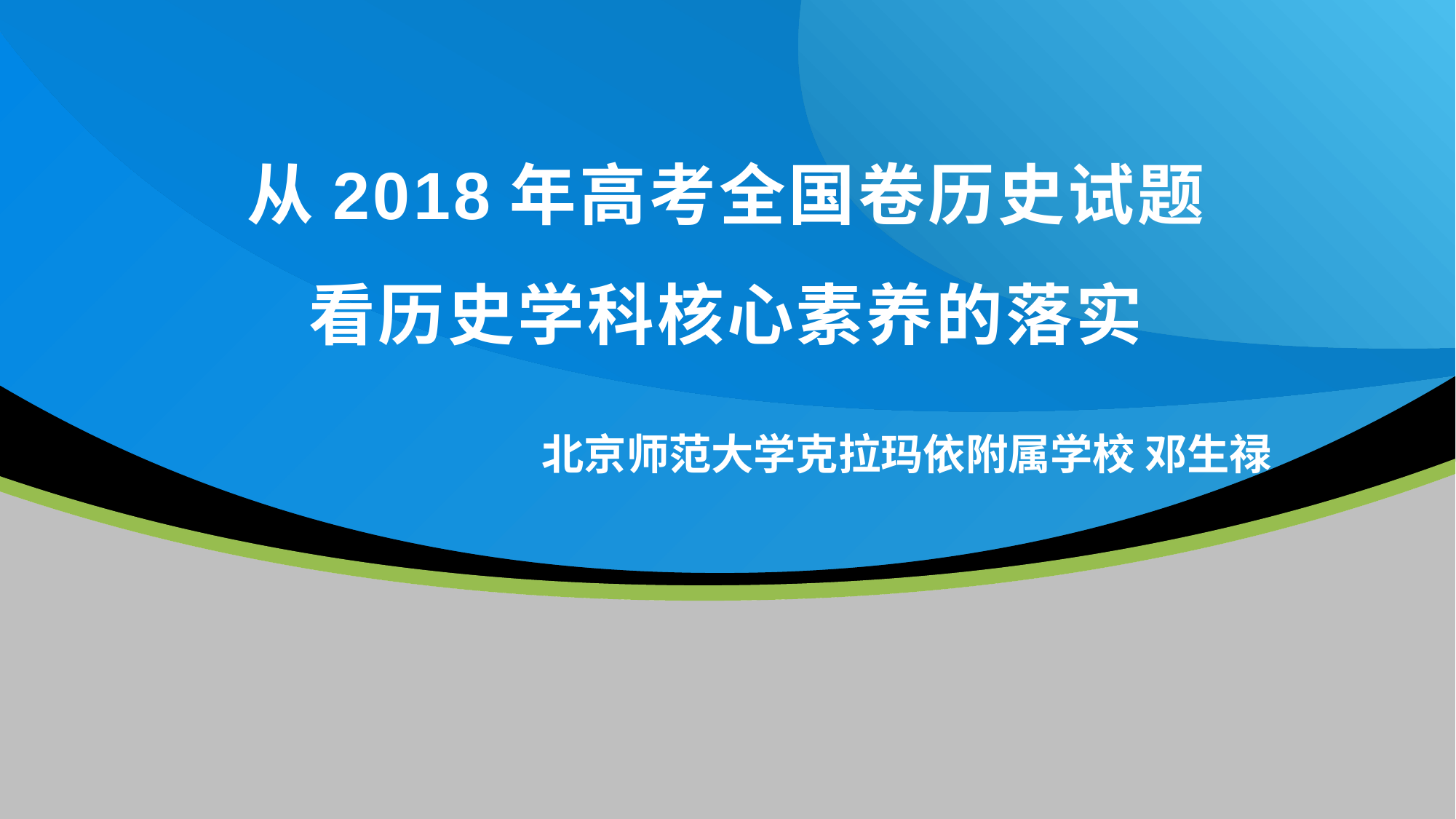

从2018年高考全国卷历史试题
看历史学科核心素养的落实
北京师范大学克拉玛依附属学校 邓生禄